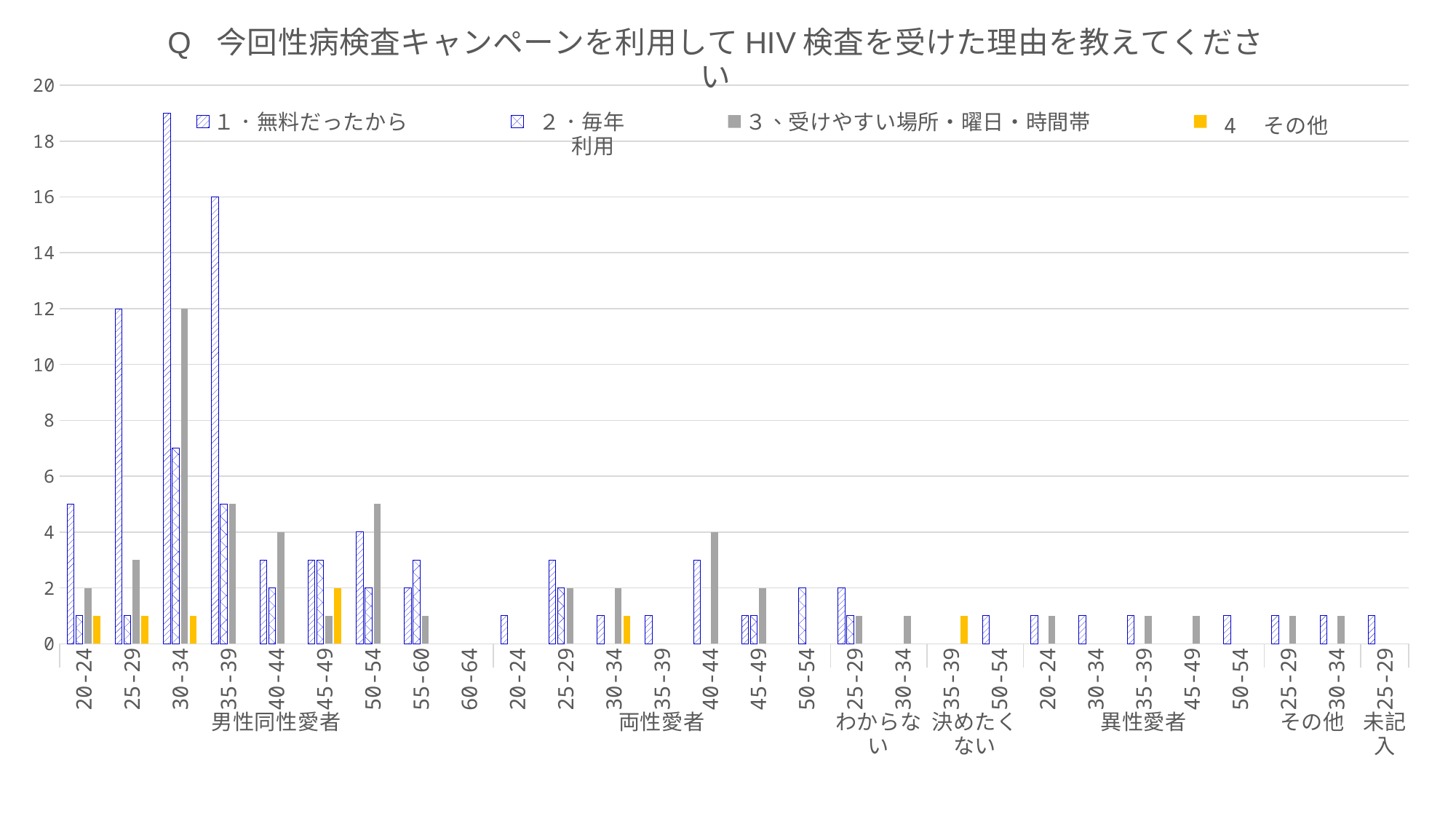

### Chart: Q  今回性病検査キャンペーンを利用してHIV検査を受けた理由を教えてください

| Category | １．無料だったから |  ２．毎年
　　利用 | ３、受けやすい場所・曜日・時間帯 |  4　その他 |
|---|---|---|---|---|
| 20-24 | 5.0 | 1.0 | 2.0 | 1.0 |
| 25-29 | 12.0 | 1.0 | 3.0 | 1.0 |
| 30-34 | 19.0 | 7.0 | 12.0 | 1.0 |
| 35-39 | 16.0 | 5.0 | 5.0 | None |
| 40-44 | 3.0 | 2.0 | 4.0 | None |
| 45-49 | 3.0 | 3.0 | 1.0 | 2.0 |
| 50-54 | 4.0 | 2.0 | 5.0 | None |
| 55-60 | 2.0 | 3.0 | 1.0 | None |
| 60-64 | None | None | None | None |
| 20-24 | 1.0 | None | None | None |
| 25-29 | 3.0 | 2.0 | 2.0 | None |
| 30-34 | 1.0 | None | 2.0 | 1.0 |
| 35-39 | 1.0 | None | None | None |
| 40-44 | 3.0 | None | 4.0 | None |
| 45-49 | 1.0 | 1.0 | 2.0 | None |
| 50-54 | None | 2.0 | None | None |
| 25-29 | 2.0 | 1.0 | 1.0 | None |
| 30-34 | None | None | 1.0 | None |
| 35-39 | None | None | None | 1.0 |
| 50-54 | 1.0 | None | None | None |
| 20-24 | 1.0 | None | 1.0 | None |
| 30-34 | 1.0 | None | None | None |
| 35-39 | 1.0 | None | 1.0 | None |
| 45-49 | None | None | 1.0 | None |
| 50-54 | 1.0 | None | None | None |
| 25-29 | 1.0 | None | 1.0 | None |
| 30-34 | 1.0 | None | 1.0 | None |
| 25-29 | 1.0 | None | None | None |